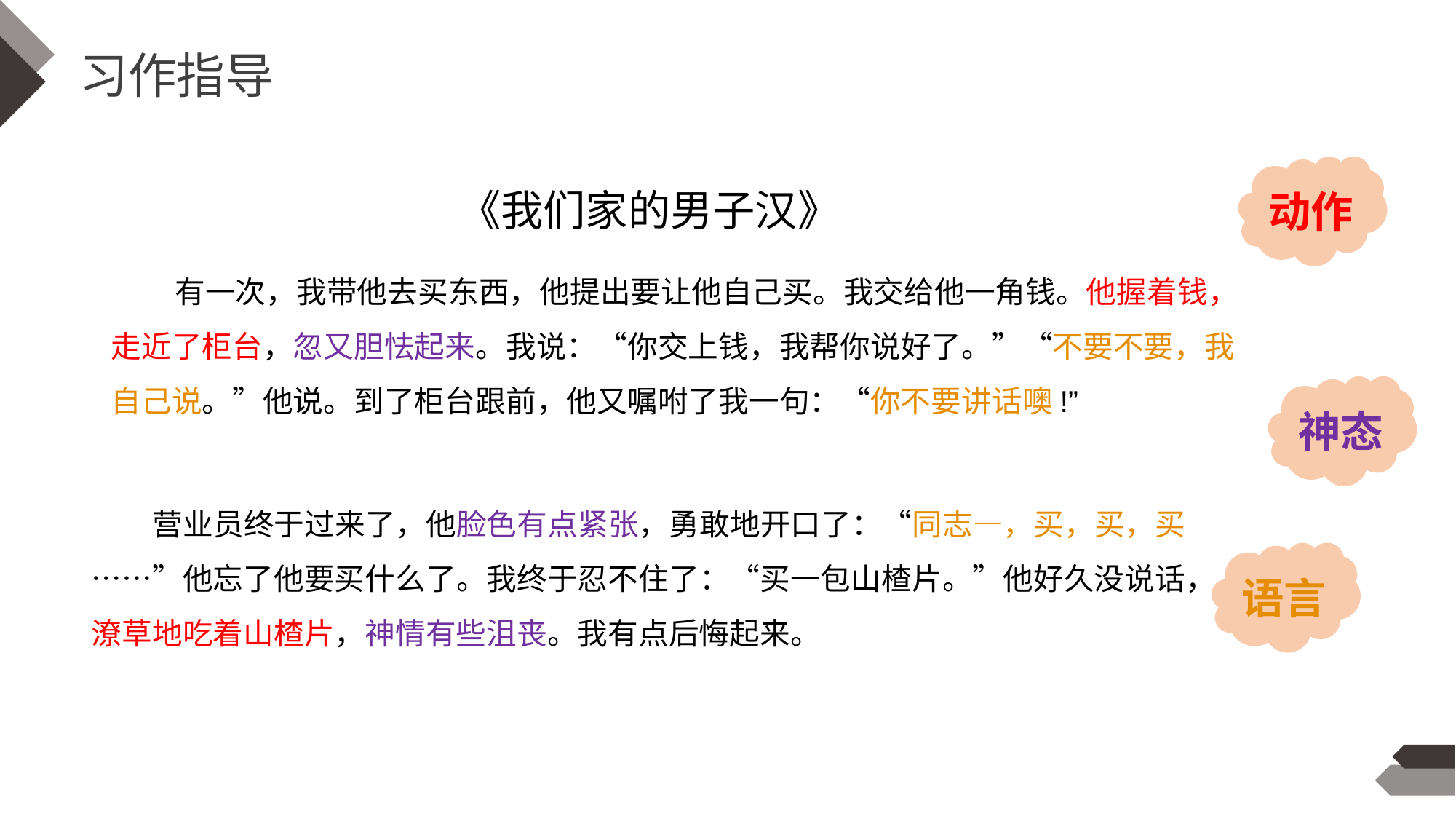

习作指导

动作
《我们家的男子汉》
   有一次，我带他去买东西，他提出要让他自己买。我交给他一角钱。他握着钱，走近了柜台，忽又胆怯起来。我说：“你交上钱，我帮你说好了。”“不要不要，我自己说。”他说。到了柜台跟前，他又嘱咐了我一句：“你不要讲话噢!”

神态
        营业员终于过来了，他脸色有点紧张，勇敢地开口了：“同志—，买，买，买……”他忘了他要买什么了。我终于忍不住了：“买一包山楂片。”他好久没说话，潦草地吃着山楂片，神情有些沮丧。我有点后悔起来。

语言